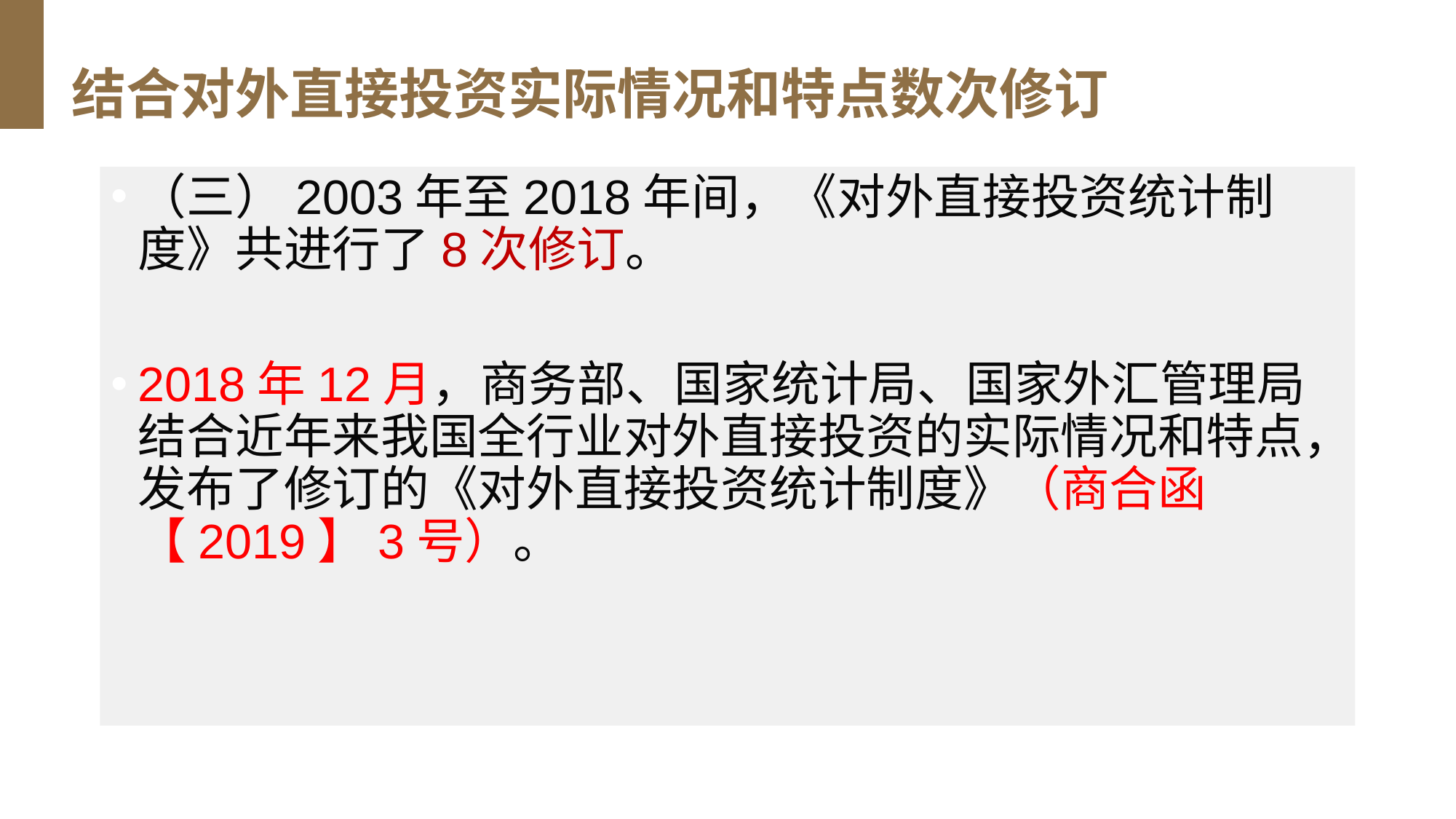

# 结合对外直接投资实际情况和特点数次修订
（三）2003年至2018年间，《对外直接投资统计制度》共进行了8次修订。

2018年12月，商务部、国家统计局、国家外汇管理局结合近年来我国全行业对外直接投资的实际情况和特点，发布了修订的《对外直接投资统计制度》（商合函【2019】3号）。